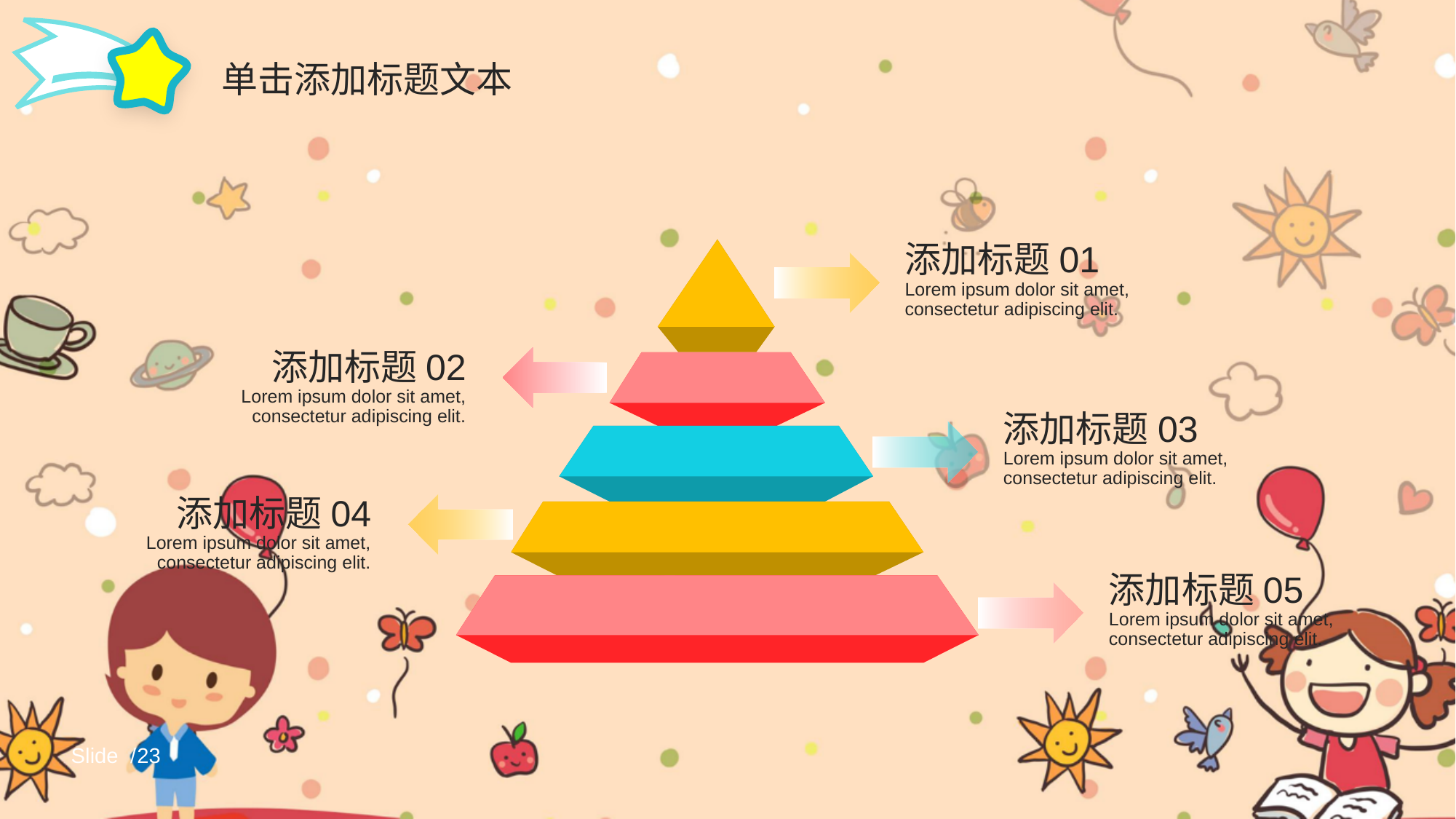

单击添加标题文本
添加标题01
Lorem ipsum dolor sit amet, consectetur adipiscing elit.

添加标题02
Lorem ipsum dolor sit amet, consectetur adipiscing elit.

添加标题03
Lorem ipsum dolor sit amet, consectetur adipiscing elit.

添加标题04
Lorem ipsum dolor sit amet, consectetur adipiscing elit.

添加标题05
Lorem ipsum dolor sit amet, consectetur adipiscing elit.